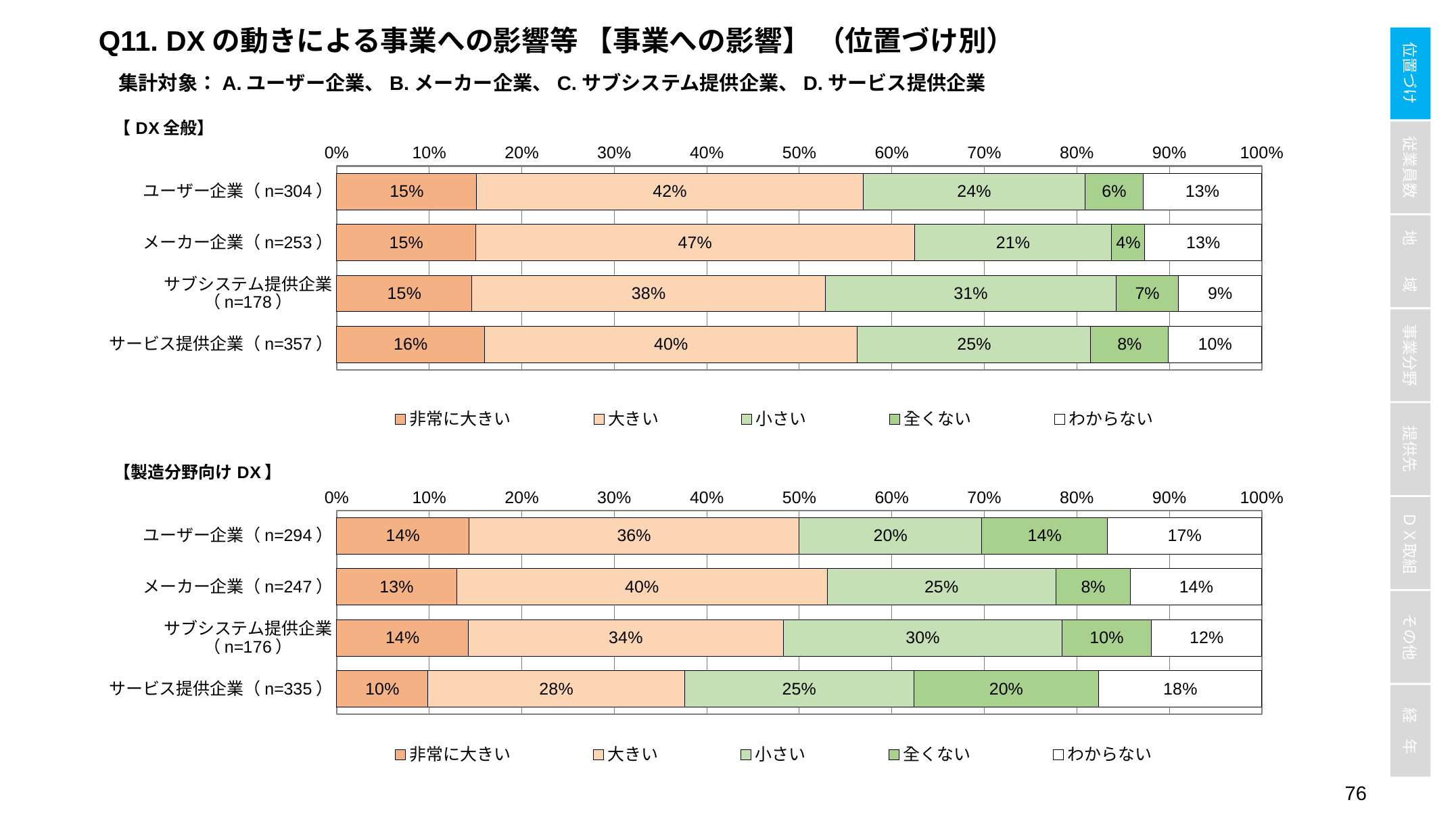

Q11. DXの動きによる事業への影響等 【事業への影響】 （位置づけ別）
集計対象：A.ユーザー企業、B.メーカー企業、C.サブシステム提供企業、D.サービス提供企業

### Chart

| Category | 非常に大きい | 大きい | 小さい | 全くない | わからない |
|---|---|---|---|---|---|
| ユーザー企業（n=304） | 0.1513157894736842 | 0.41776315789473684 | 0.24013157894736842 | 0.0625 | 0.12828947368421054 |
| メーカー企業（n=253） | 0.15019762845849802 | 0.4743083003952569 | 0.2134387351778656 | 0.03557312252964427 | 0.12648221343873517 |
| サブシステム提供企業（n=178） | 0.14606741573033707 | 0.38202247191011235 | 0.3146067415730337 | 0.06741573033707865 | 0.0898876404494382 |
| サービス提供企業（n=357） | 0.15966386554621848 | 0.40336134453781514 | 0.25210084033613445 | 0.08403361344537816 | 0.10084033613445378 |

### Chart

| Category | 非常に大きい | 大きい | 小さい | 全くない | わからない |
|---|---|---|---|---|---|
| ユーザー企業（n=294） | 0.14285714285714285 | 0.35714285714285715 | 0.19727891156462585 | 0.1360544217687075 | 0.16666666666666666 |
| メーカー企業（n=247） | 0.12955465587044535 | 0.4008097165991903 | 0.24696356275303644 | 0.08097165991902834 | 0.1417004048582996 |
| サブシステム提供企業（n=176） | 0.14204545454545456 | 0.3409090909090909 | 0.30113636363636365 | 0.09659090909090909 | 0.11931818181818182 |
| サービス提供企業（n=335） | 0.09850746268656717 | 0.27761194029850744 | 0.24776119402985075 | 0.2 | 0.1761194029850746 |
76